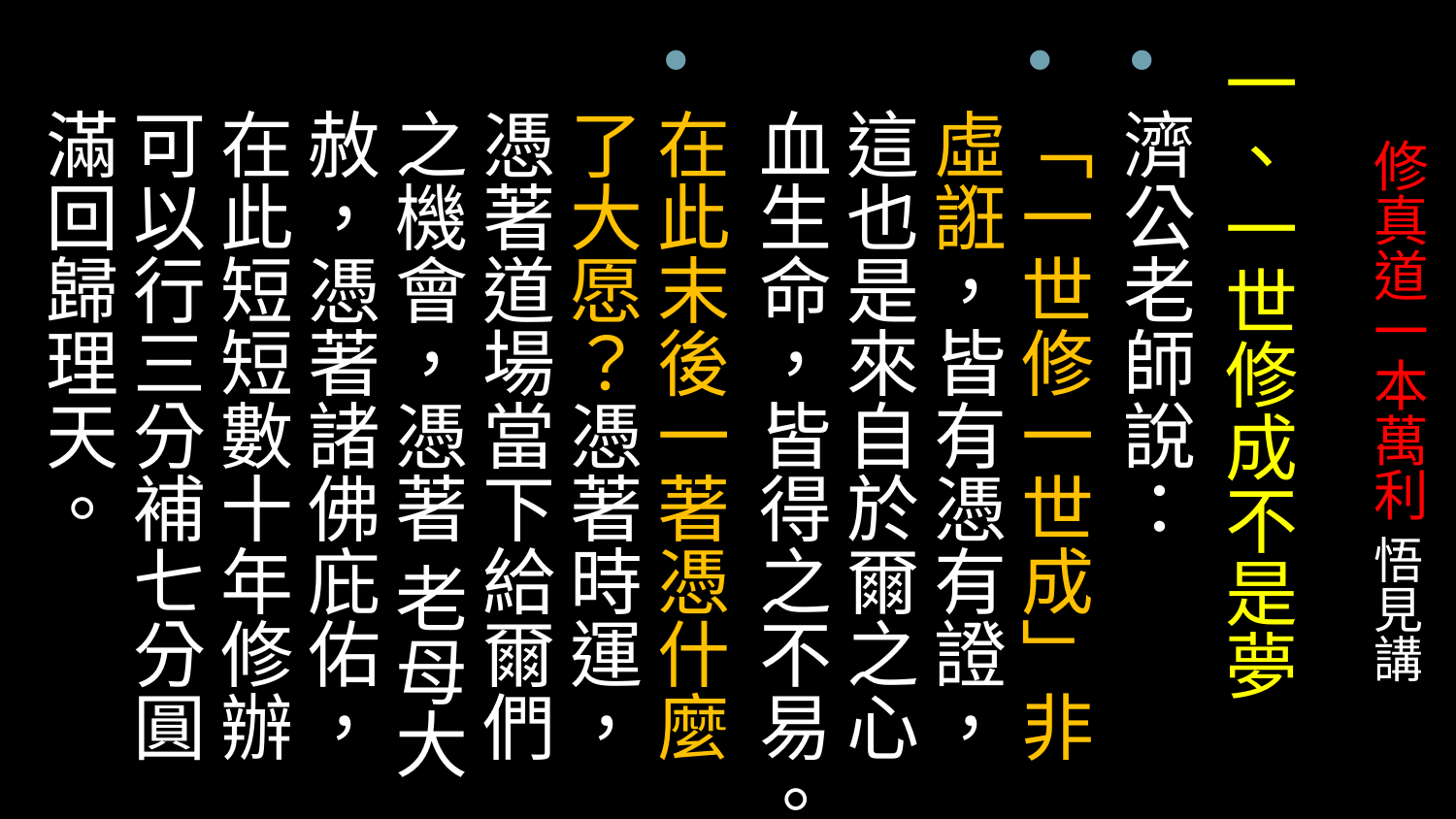

一、一世修成不是夢
濟公老師說：
「一世修一世成」非虛誑，皆有憑有證，這也是來自於爾之心血生命，皆得之不易。
在此末後一著憑什麼了大愿？憑著時運，憑著道場當下給爾們之機會，憑著 老母大赦，憑著諸佛庇佑，在此短短數十年修辦可以行三分補七分圓滿回歸理天。
# 修真道一本萬利 悟見講